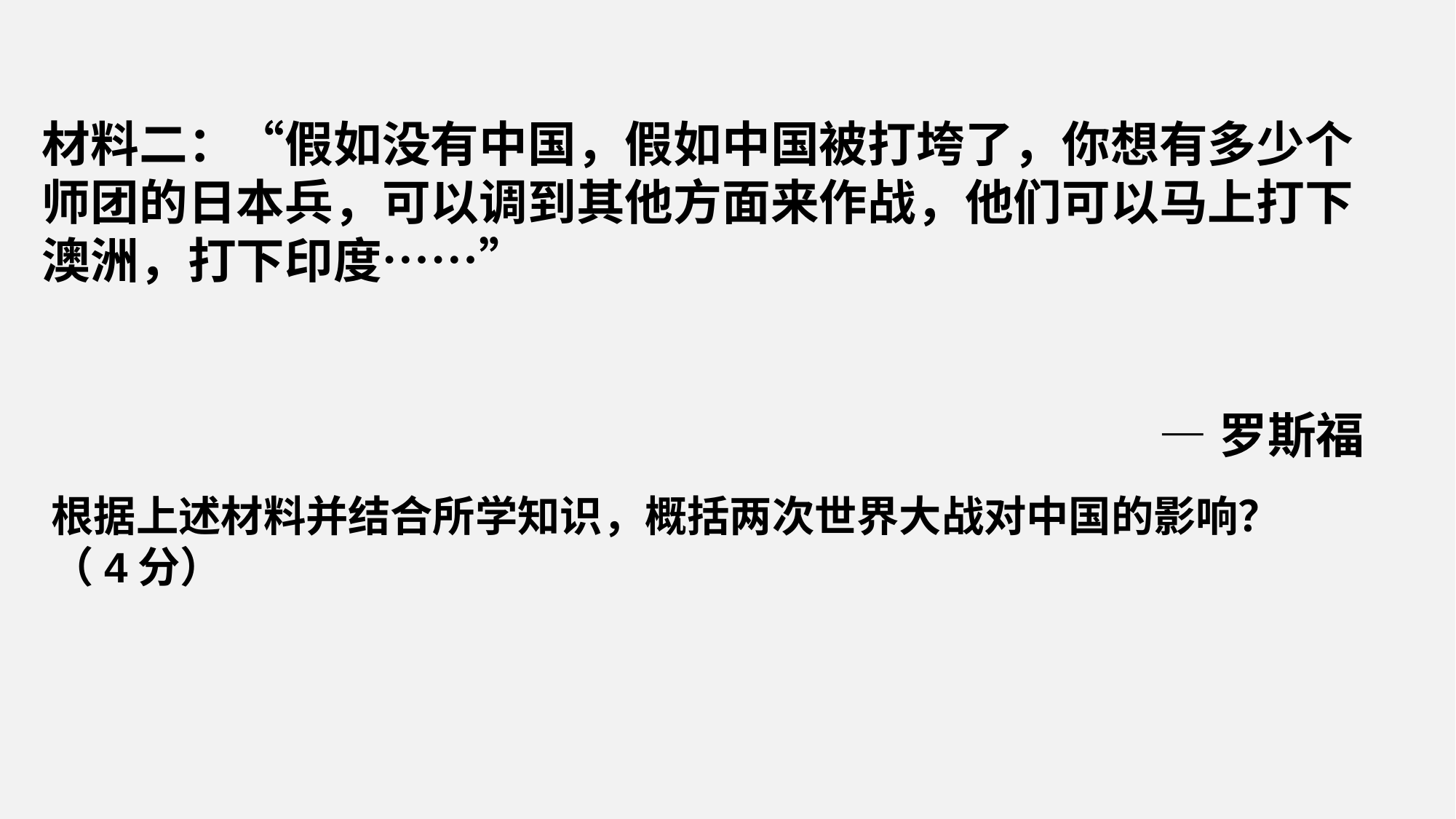

材料二：“假如没有中国，假如中国被打垮了，你想有多少个师团的日本兵，可以调到其他方面来作战，他们可以马上打下澳洲，打下印度……”

—罗斯福
根据上述材料并结合所学知识，概括两次世界大战对中国的影响？（4分）